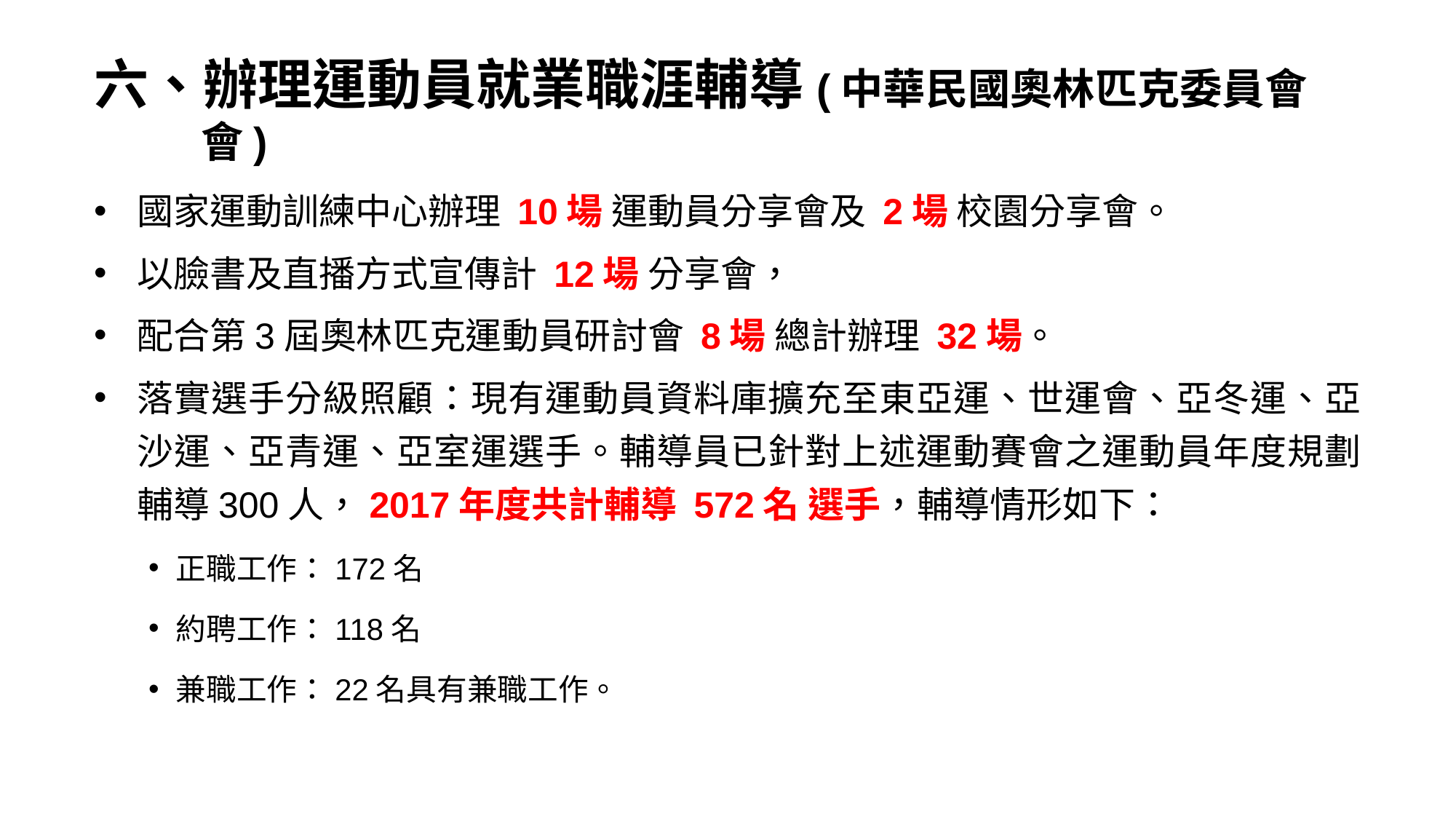

# 六、辦理運動員就業職涯輔導(中華民國奧林匹克委員會會)
國家運動訓練中心辦理 10場 運動員分享會及 2場 校園分享會。
以臉書及直播方式宣傳計 12場 分享會，
配合第3屆奧林匹克運動員研討會 8場 總計辦理 32場。
落實選手分級照顧：現有運動員資料庫擴充至東亞運、世運會、亞冬運、亞沙運、亞青運、亞室運選手。輔導員已針對上述運動賽會之運動員年度規劃輔導300人，2017年度共計輔導 572名 選手，輔導情形如下：
正職工作：172名
約聘工作：118名
兼職工作：22名具有兼職工作。